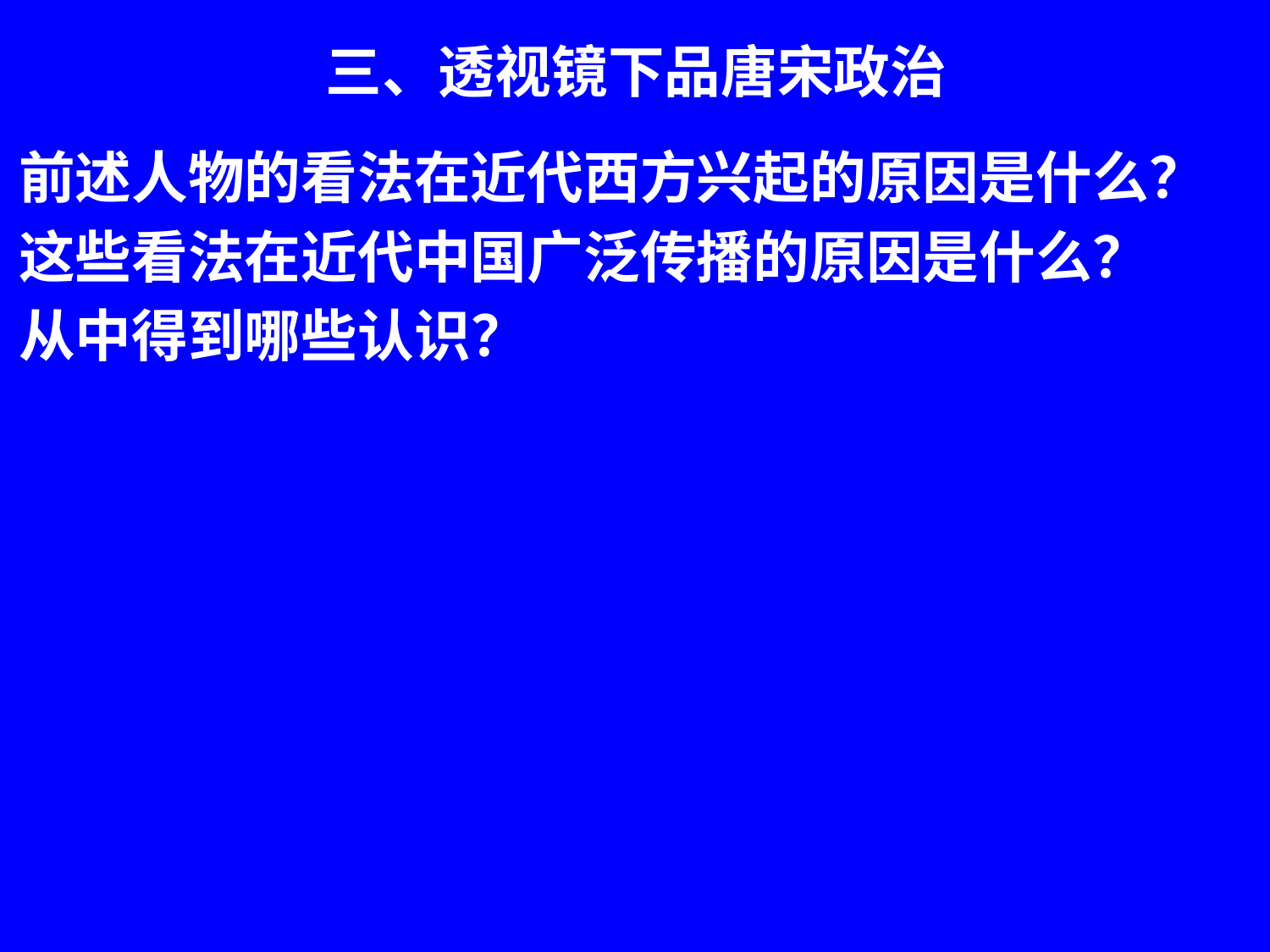

# 三、透视镜下品唐宋政治
前述人物的看法在近代西方兴起的原因是什么？
这些看法在近代中国广泛传播的原因是什么？
从中得到哪些认识？